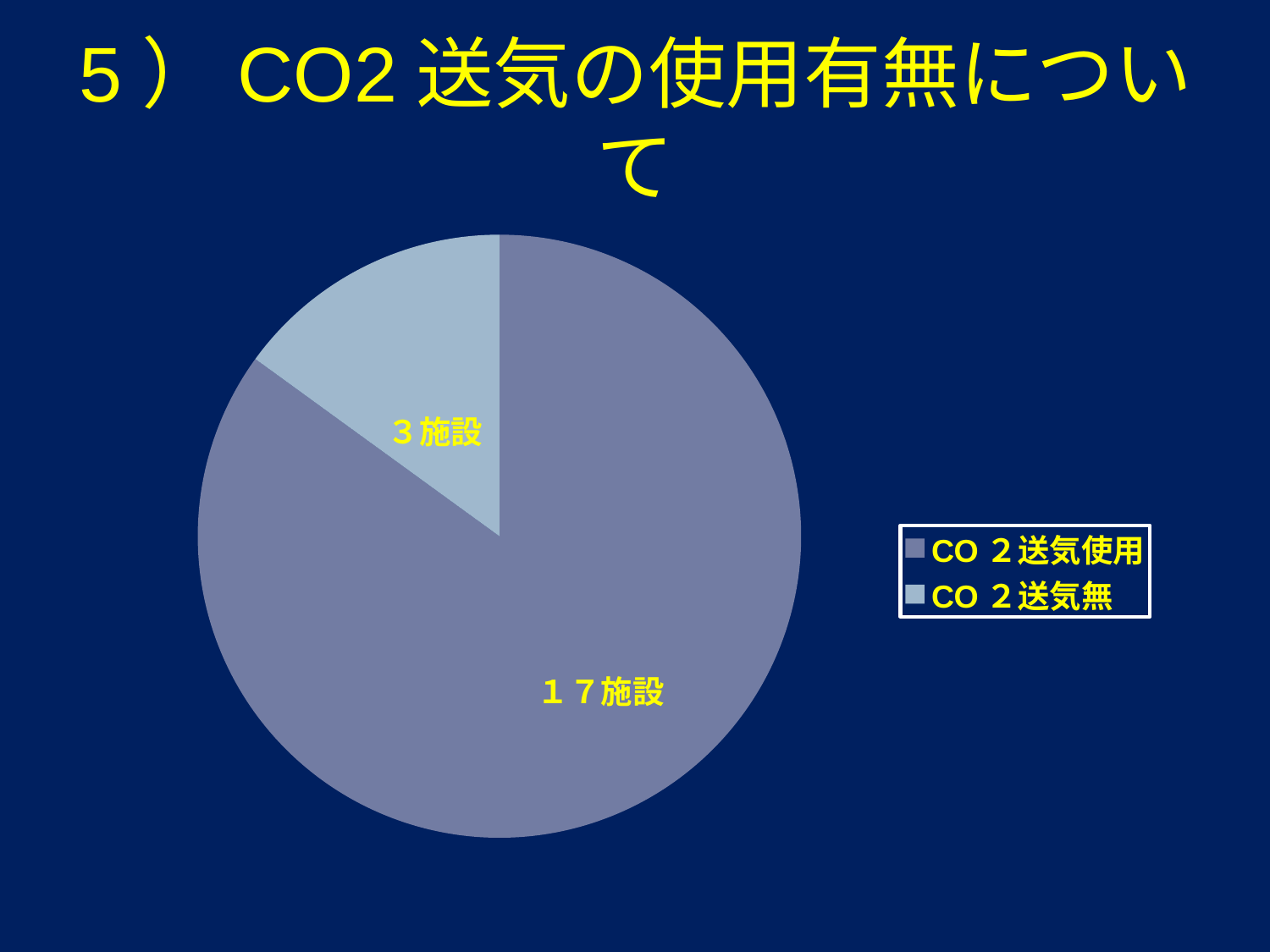

# 5）CO2送気の使用有無について

### Chart

| Category | 施設 |
|---|---|
| CO２送気使用 | 17.0 |
| CO２送気無 | 3.0 |
３施設
１７施設